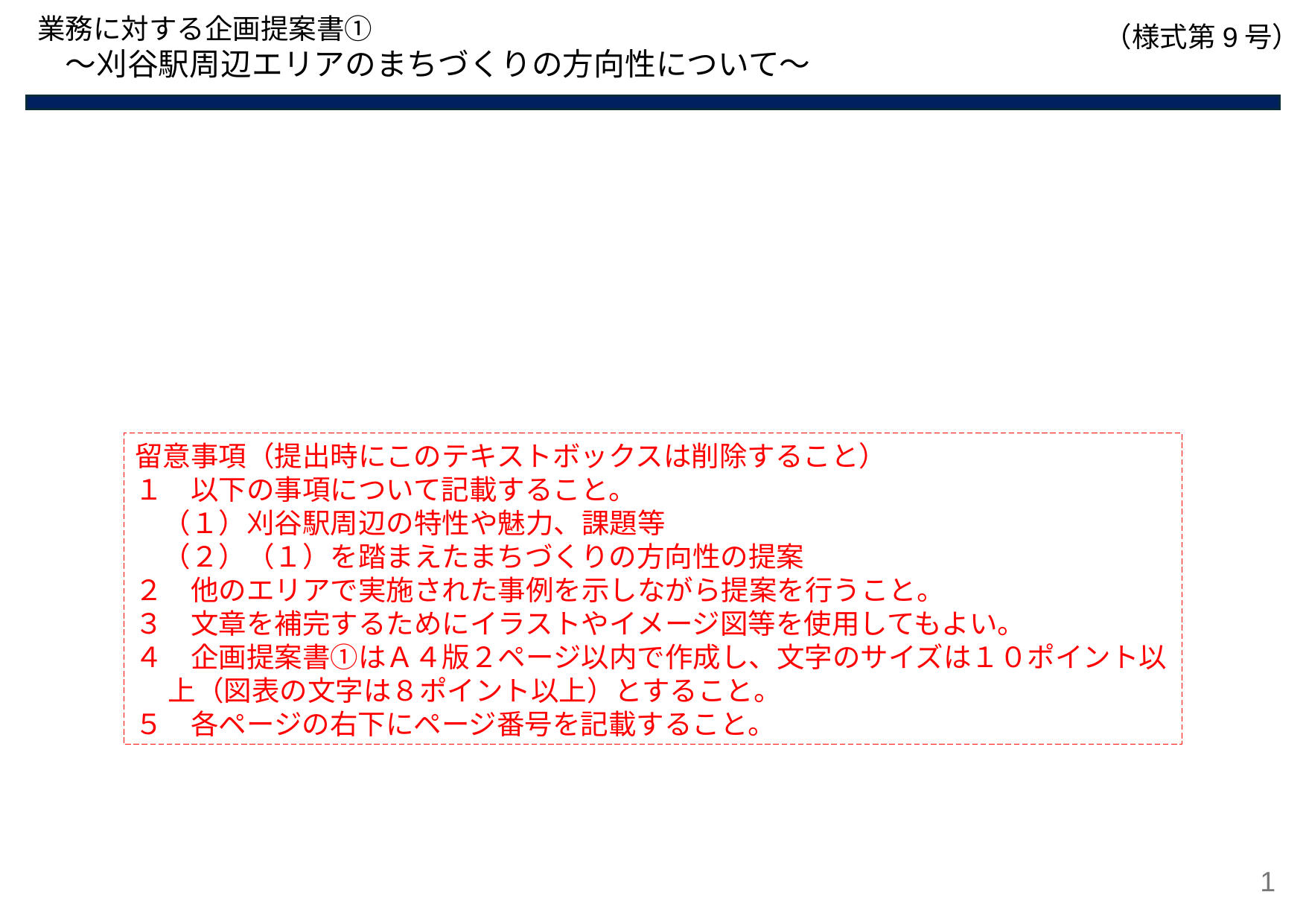

業務に対する企画提案書①
　～刈谷駅周辺エリアのまちづくりの方向性について～
（様式第9号）

留意事項（提出時にこのテキストボックスは削除すること）
１　以下の事項について記載すること。
　（１）刈谷駅周辺の特性や魅力、課題等
　（２）（１）を踏まえたまちづくりの方向性の提案
２　他のエリアで実施された事例を示しながら提案を行うこと。
３　文章を補完するためにイラストやイメージ図等を使用してもよい。
４　企画提案書①はＡ４版２ページ以内で作成し、文字のサイズは１０ポイント以上（図表の文字は８ポイント以上）とすること。
５　各ページの右下にページ番号を記載すること。
1